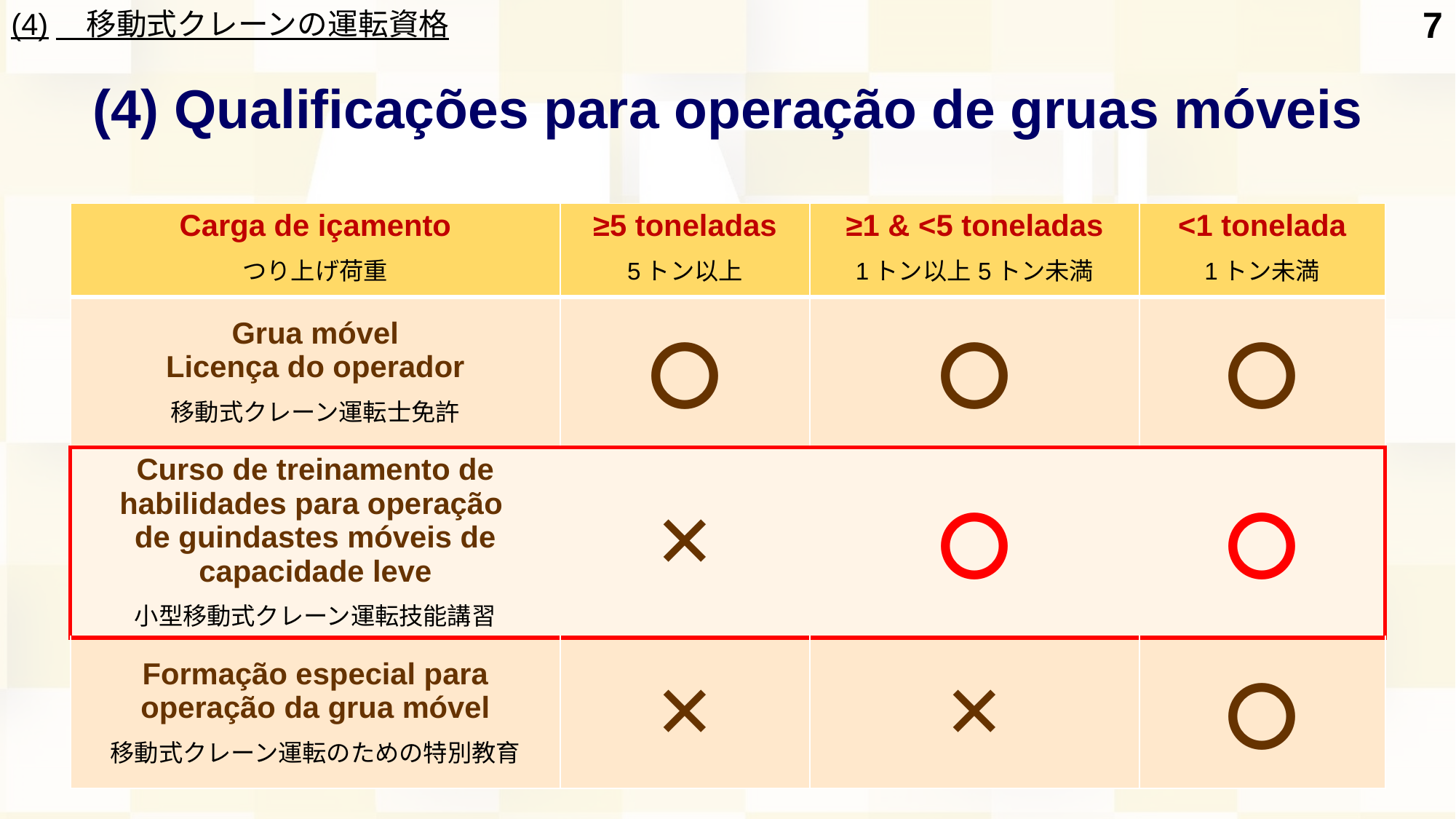

7
(4)　移動式クレーンの運転資格
(4) Qualificações para operação de gruas móveis
| Carga de içamento つり上げ荷重 | ≥5 toneladas 5トン以上 | ≥1 & <5 toneladas 1トン以上5トン未満 | <1 tonelada 1トン未満 |
| --- | --- | --- | --- |
| Grua móvel Licença do operador 移動式クレーン運転士免許 | 〇 | 〇 | 〇 |
| Curso de treinamento de habilidades para operação de guindastes móveis de capacidade leve 小型移動式クレーン運転技能講習 | ✕ | 〇 | 〇 |
| Formação especial para operação da grua móvel 移動式クレーン運転のための特別教育 | ✕ | ✕ | 〇 |